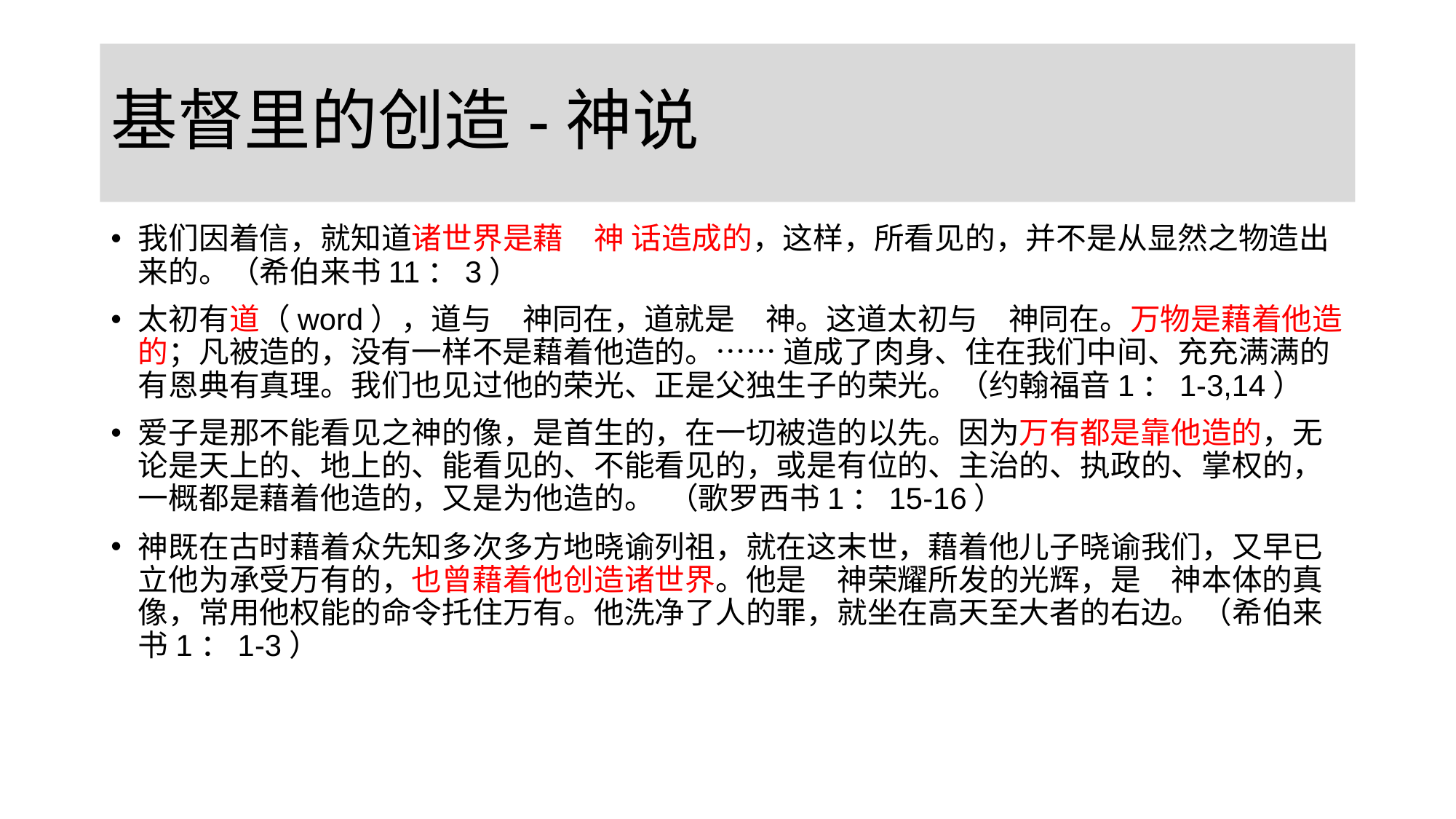

# 基督里的创造-神说
我们因着信，就知道诸世界是藉　神 话造成的，这样，所看见的，并不是从显然之物造出来的。（希伯来书11：3）
太初有道（word），道与　神同在，道就是　神。这道太初与　神同在。万物是藉着他造的；凡被造的，没有一样不是藉着他造的。…… 道成了肉身、住在我们中间、充充满满的有恩典有真理。我们也见过他的荣光、正是父独生子的荣光。（约翰福音1：1-3,14）
爱子是那不能看见之神的像，是首生的，在一切被造的以先。因为万有都是靠他造的，无论是天上的、地上的、能看见的、不能看见的，或是有位的、主治的、执政的、掌权的，一概都是藉着他造的，又是为他造的。  （歌罗西书1：15-16）
神既在古时藉着众先知多次多方地晓谕列祖，就在这末世，藉着他儿子晓谕我们，又早已立他为承受万有的，也曾藉着他创造诸世界。他是　神荣耀所发的光辉，是　神本体的真像，常用他权能的命令托住万有。他洗净了人的罪，就坐在高天至大者的右边。（希伯来书1：1-3）